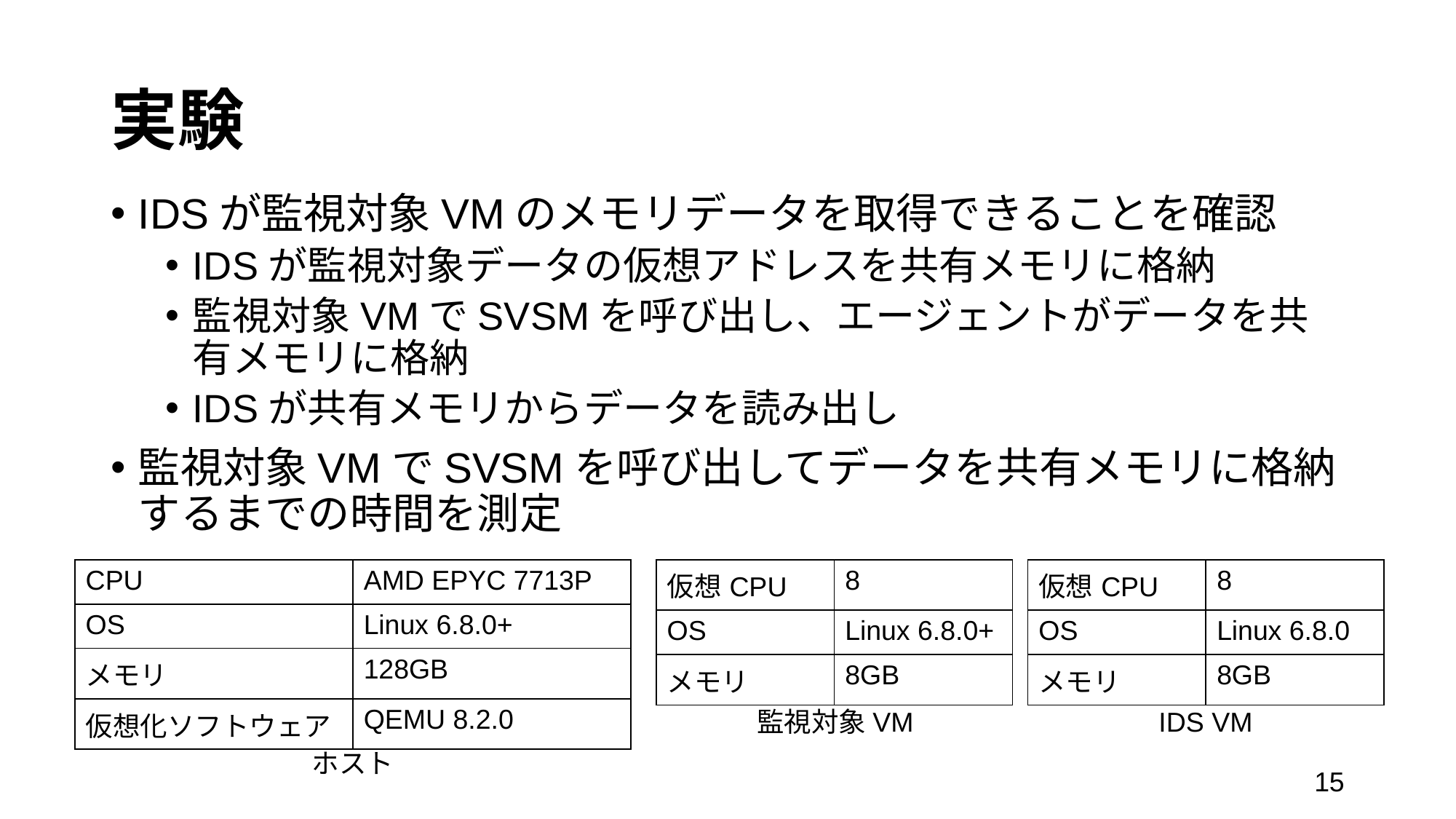

# 実験
IDSが監視対象VMのメモリデータを取得できることを確認
IDSが監視対象データの仮想アドレスを共有メモリに格納
監視対象VMでSVSMを呼び出し、エージェントがデータを共有メモリに格納
IDSが共有メモリからデータを読み出し
監視対象VMでSVSMを呼び出してデータを共有メモリに格納するまでの時間を測定
| CPU | AMD EPYC 7713P |
| --- | --- |
| OS | Linux 6.8.0+ |
| メモリ | 128GB |
| 仮想化ソフトウェア | QEMU 8.2.0 |
| 仮想CPU | 8 |
| --- | --- |
| OS | Linux 6.8.0+ |
| メモリ | 8GB |
| 仮想CPU | 8 |
| --- | --- |
| OS | Linux 6.8.0 |
| メモリ | 8GB |
IDS VM
監視対象VM
ホスト
15